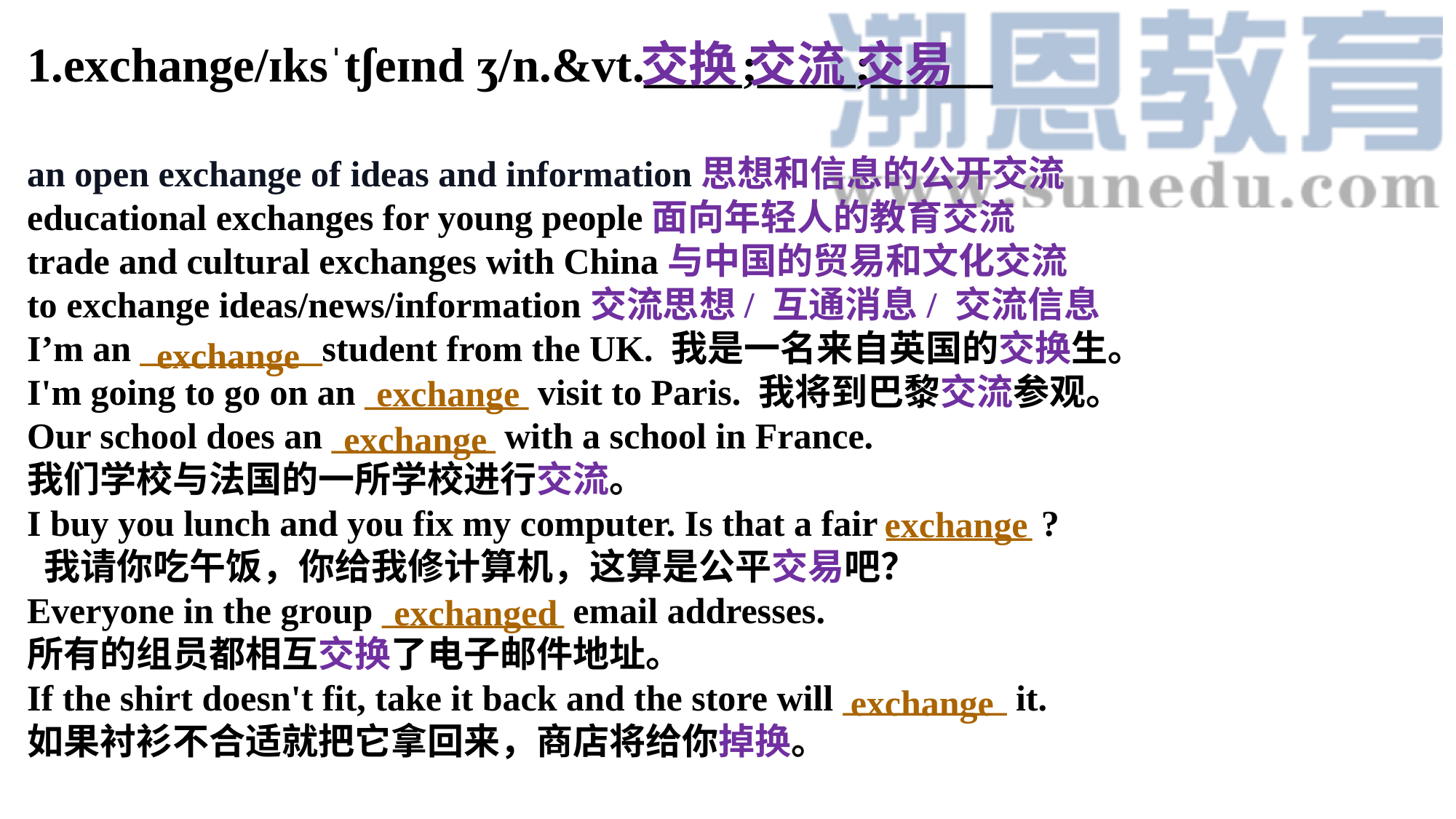

1.exchange/ɪksˈtʃeɪnd ʒ/n.&vt.____;____;_____

an open exchange of ideas and information思想和信息的公开交流
educational exchanges for young people面向年轻人的教育交流
trade and cultural exchanges with China与中国的贸易和文化交流
to exchange ideas/news/information交流思想/ 互通消息/ 交流信息
I’m an __________student from the UK. 我是一名来自英国的交换生。
I'm going to go on an _________ visit to Paris. 我将到巴黎交流参观。
Our school does an _________ with a school in France.
我们学校与法国的一所学校进行交流。
I buy you lunch and you fix my computer. Is that a fair ________ ?
 我请你吃午饭，你给我修计算机，这算是公平交易吧？
Everyone in the group __________ email addresses.
所有的组员都相互交换了电子邮件地址。
If the shirt doesn't fit, take it back and the store will _________ it.
如果衬衫不合适就把它拿回来，商店将给你掉换。
交换 交流 交易
exchange
exchange
exchange
exchange
exchanged
exchange